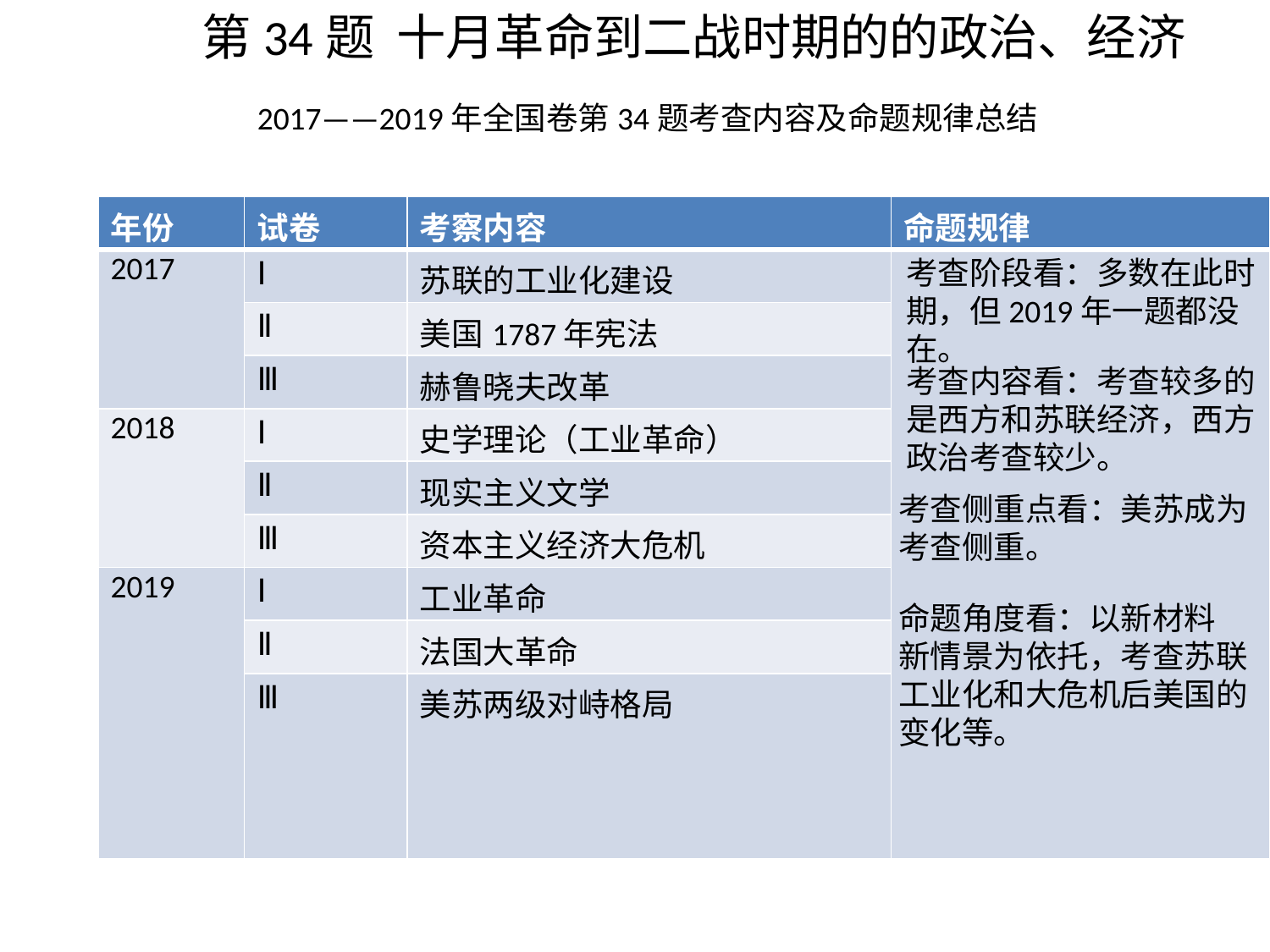

第34题  十月革命到二战时期的的政治、经济
2017——2019年全国卷第34题考查内容及命题规律总结
| 年份 | 试卷 | 考察内容 | 命题规律 |
| --- | --- | --- | --- |
| 2017 | Ⅰ | 苏联的工业化建设 |  |
|  | Ⅱ | 美国1787年宪法 |  |
|  | Ⅲ | 赫鲁晓夫改革 |  |
| 2018 | Ⅰ | 史学理论（工业革命） |  |
|  | Ⅱ | 现实主义文学 |  |
|  | Ⅲ | 资本主义经济大危机 |  |
| 2019 | Ⅰ | 工业革命 |  |
|  | Ⅱ | 法国大革命 |  |
|  | Ⅲ | 美苏两级对峙格局 |  |
考查阶段看：多数在此时期，但2019年一题都没在。
考查内容看：考查较多的是西方和苏联经济，西方政治考查较少。
考查侧重点看：美苏成为考查侧重。
命题角度看：以新材料
新情景为依托，考查苏联工业化和大危机后美国的变化等。